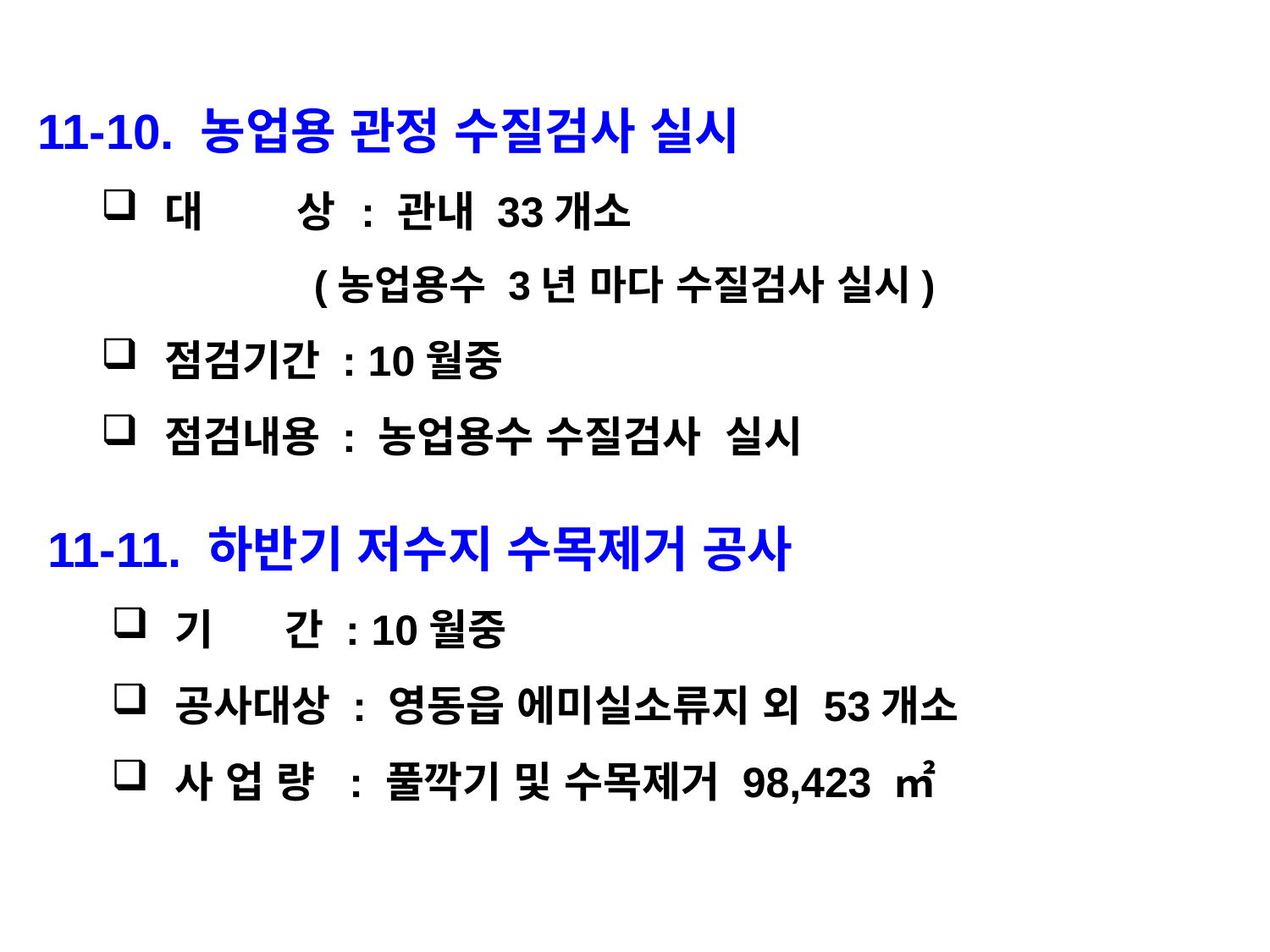

11-10. 농업용 관정 수질검사 실시
대      상 : 관내 33개소
                   (농업용수 3년 마다 수질검사 실시)
점검기간 : 10월중
점검내용 : 농업용수 수질검사  실시

11-11. 하반기 저수지 수목제거 공사
기      간 : 10월중
공사대상 : 영동읍 에미실소류지 외 53개소
사 업 량  : 풀깍기 및 수목제거 98,423 ㎡